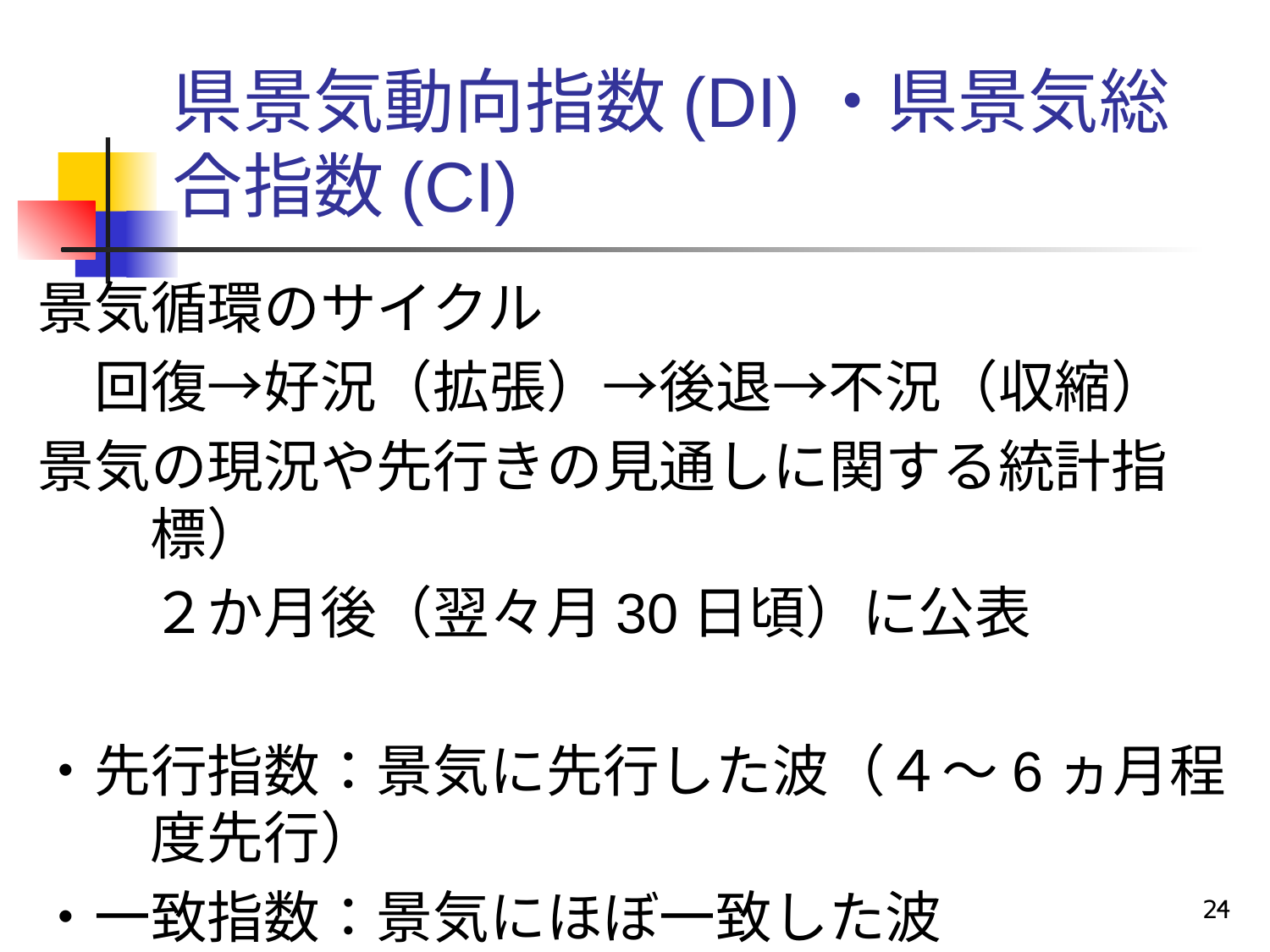

# 県景気動向指数(DI)・県景気総合指数(CI)
景気循環のサイクル
　回復→好況（拡張）→後退→不況（収縮）
景気の現況や先行きの見通しに関する統計指標）
　　２か月後（翌々月30日頃）に公表

・先行指数：景気に先行した波（４～6ヵ月程度先行）
・一致指数：景気にほぼ一致した波
・遅行指数：景気に遅行した波(6ヵ月程度遅行)

24